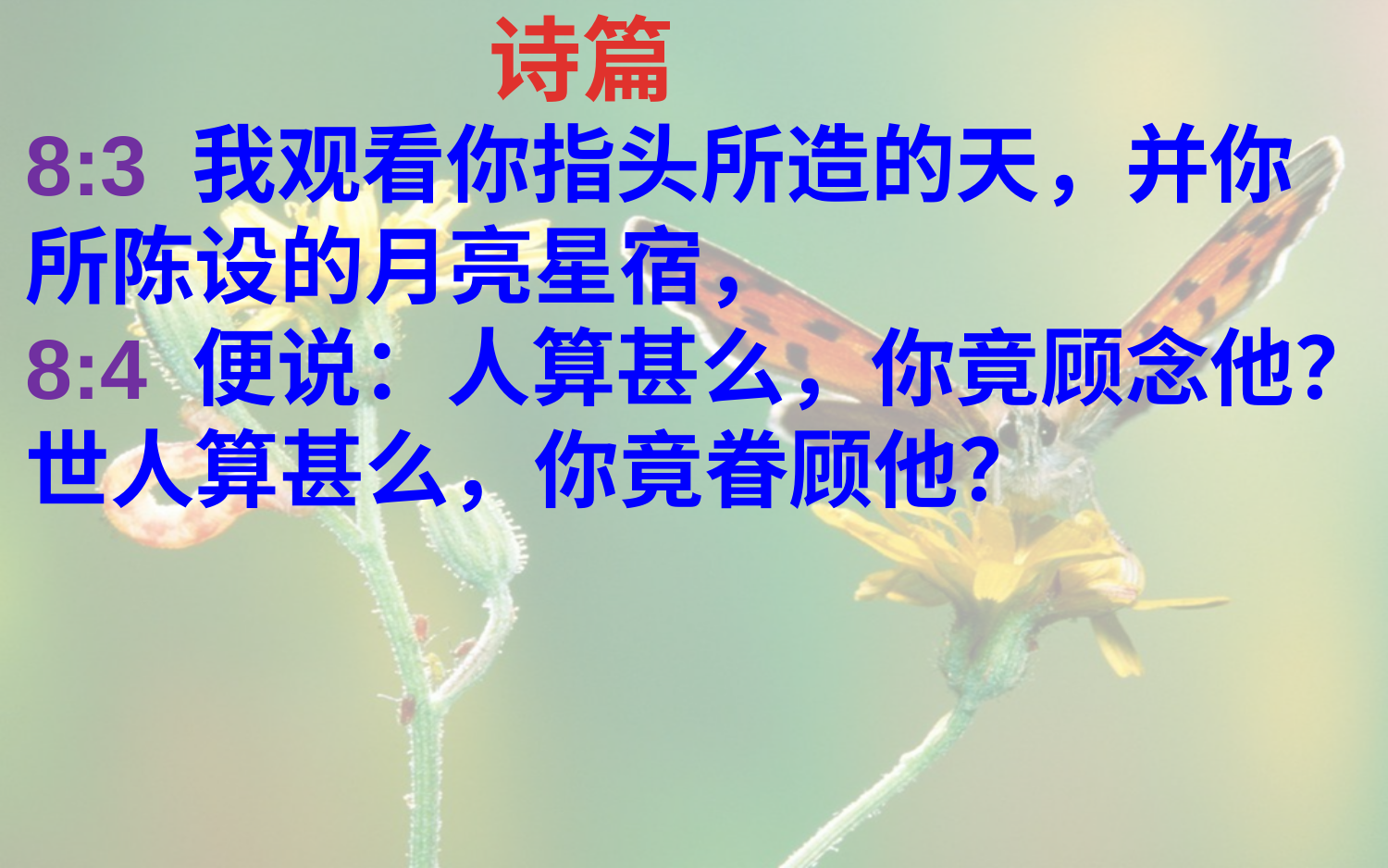

诗篇
8:3 我观看你指头所造的天，并你所陈设的月亮星宿，
8:4 便说：人算甚么，你竟顾念他？世人算甚么，你竟眷顾他？